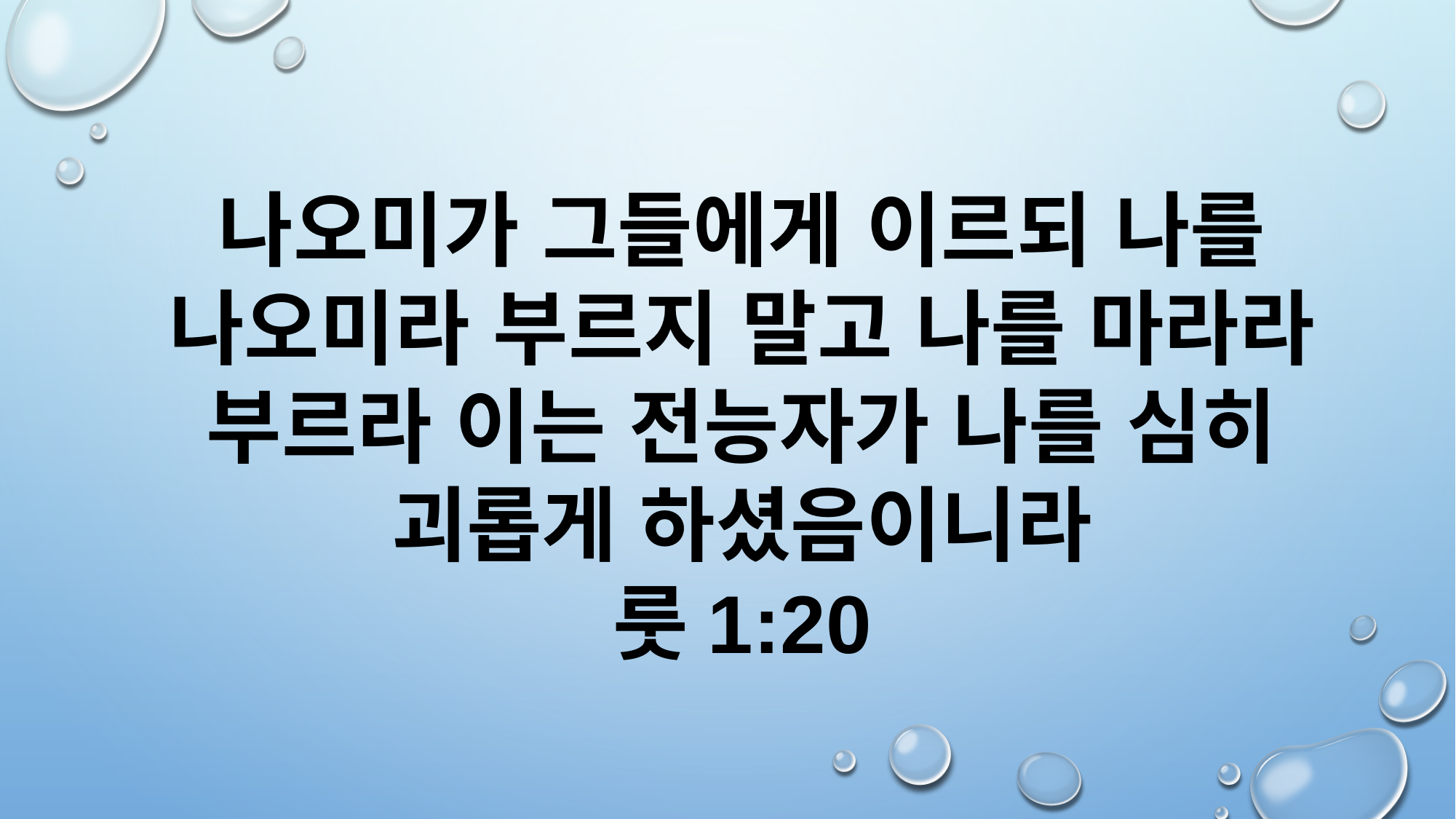

나오미가 그들에게 이르되 나를 나오미라 부르지 말고 나를 마라라 부르라 이는 전능자가 나를 심히 괴롭게 하셨음이니라
룻1:20